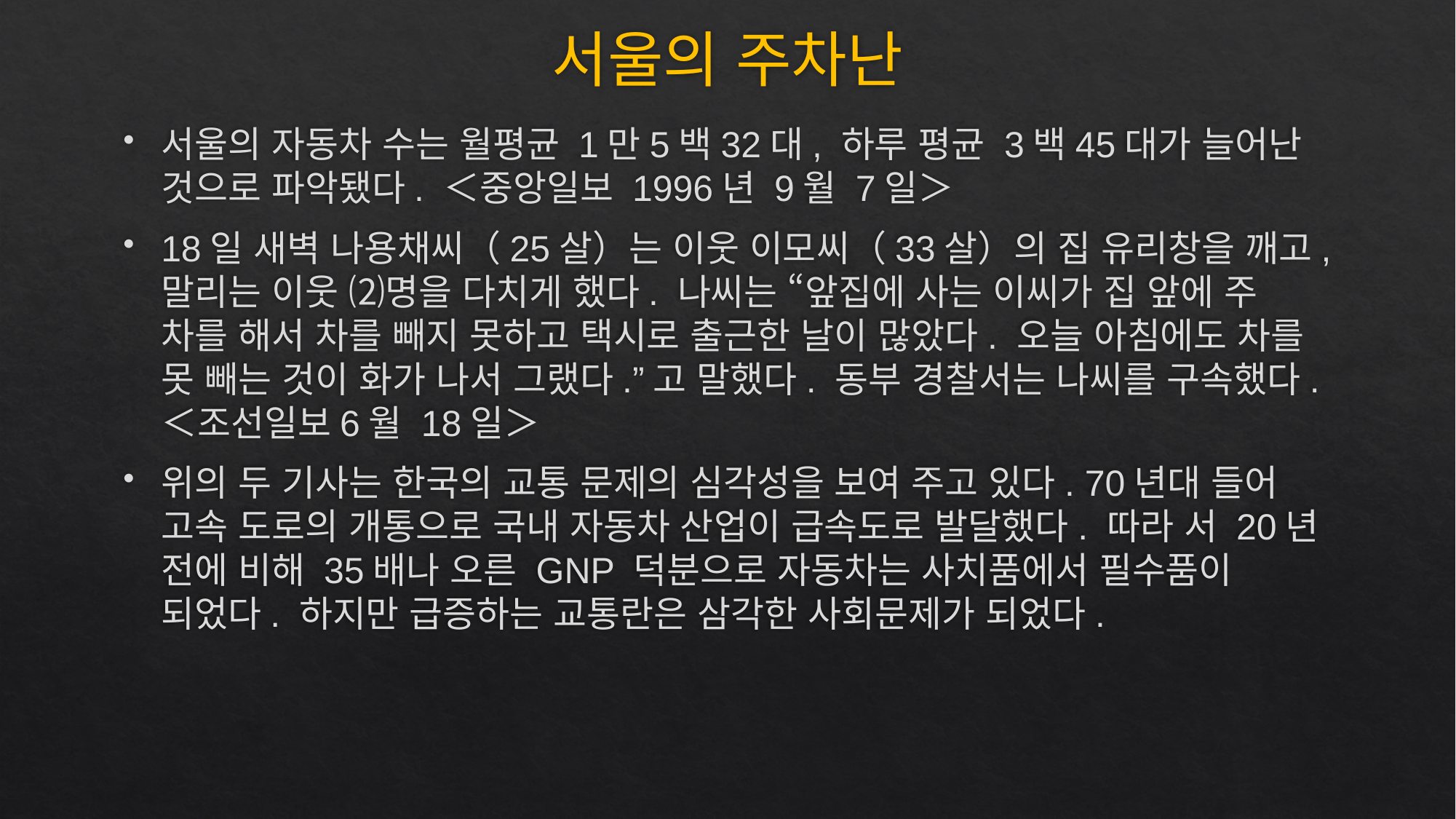

# 서울의 주차난
서울의 자동차 수는 월평균 1만5백32대, 하루 평균 3백45대가 늘어난 것으로 파악됐다. ＜중앙일보 1996년 9월 7일＞
18일 새벽 나용채씨（25살）는 이웃 이모씨（33살）의 집 유리창을 깨고, 말리는 이웃 ⑵명을 다치게 했다. 나씨는 “앞집에 사는 이씨가 집 앞에 주 차를 해서 차를 빼지 못하고 택시로 출근한 날이 많았다. 오늘 아침에도 차를 못 빼는 것이 화가 나서 그랬다.”고 말했다. 동부 경찰서는 나씨를 구속했다. ＜조선일보6월 18일＞
위의 두 기사는 한국의 교통 문제의 심각성을 보여 주고 있다. 70년대 들어 고속 도로의 개통으로 국내 자동차 산업이 급속도로 발달했다. 따라 서 20년 전에 비해 35배나 오른 GNP 덕분으로 자동차는 사치품에서 필수품이 되었다. 하지만 급증하는 교통란은 삼각한 사회문제가 되었다.